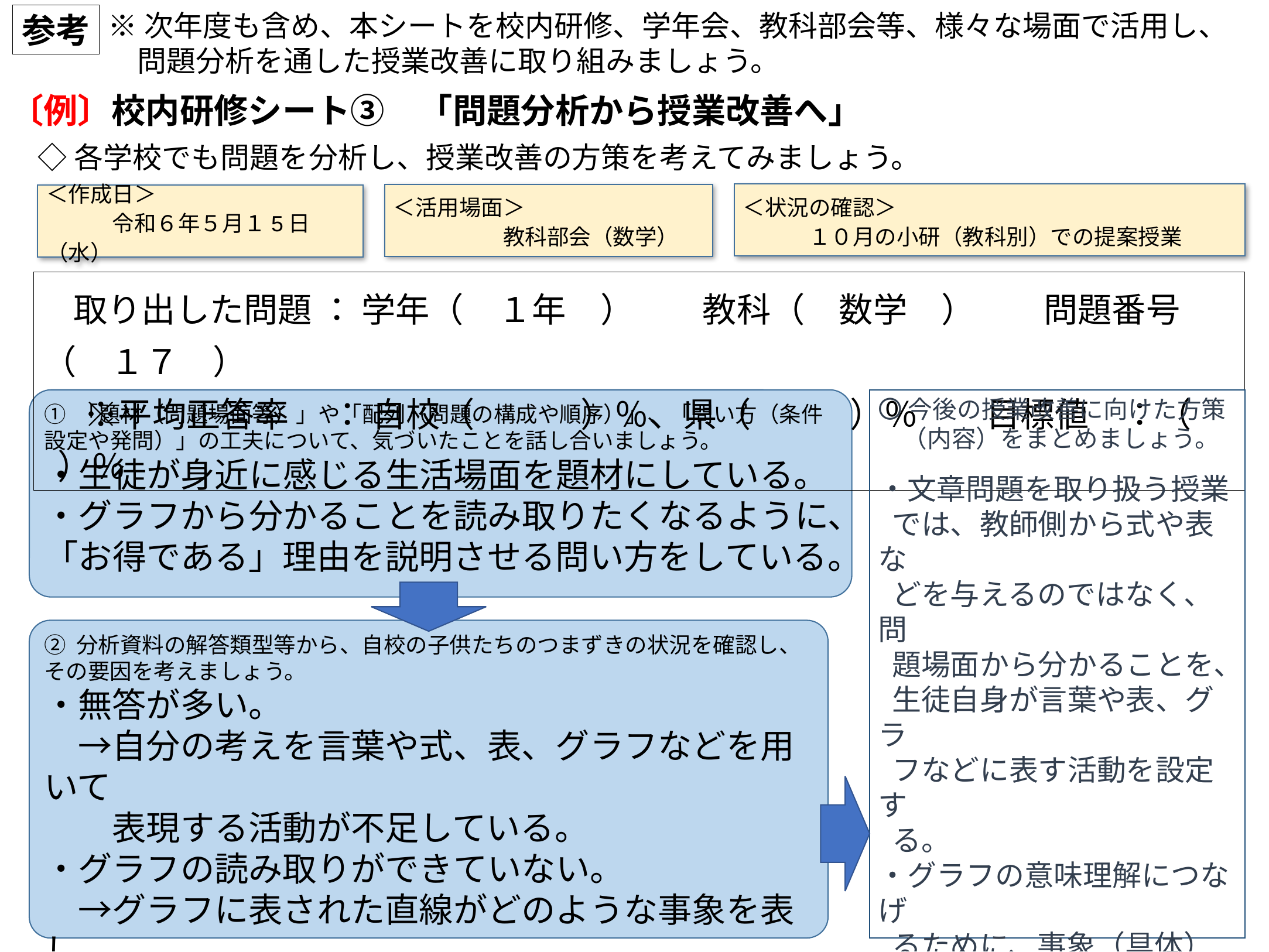

※次年度も含め、本シートを校内研修、学年会、教科部会等、様々な場面で活用し、
　問題分析を通した授業改善に取り組みましょう。
参考
# 〔例〕校内研修シート③　「問題分析から授業改善へ」
◇各学校でも問題を分析し、授業改善の方策を考えてみましょう。
＜状況の確認＞
　　　１０月の小研（教科別）での提案授業
＜活用場面＞
　　　　　教科部会（数学）
＜作成日＞
　　　令和６年５月１5日（水）
   取り出した問題 ： 学年（　１年　）　　教科（　数学　）　　問題番号（　１７　）
　 ※平均正答率　 ： 自校（　     　）％、県（　    　）％　　目標値　：（        ）％
〇 今後の授業改善に向けた方策
　（内容）をまとめましょう。

・文章問題を取り扱う授業
 では、教師側から式や表な
 どを与えるのではなく、問
 題場面から分かることを、
 生徒自身が言葉や表、グラ
 フなどに表す活動を設定す
 る。
・グラフの意味理解につなげ
 るために、事象（具体）↔グ
 ラフ（抽象）を往還する活動
 を取り入れ、グラフの読み
 取りができているか確認す
 る。
① 「題材（問題場面等）」や「配列（問題の構成や順序）」、「問い方（条件設定や発問）」の工夫について、気づいたことを話し合いましょう。
・生徒が身近に感じる生活場面を題材にしている。
・グラフから分かることを読み取りたくなるように、「お得である」理由を説明させる問い方をしている。

② 分析資料の解答類型等から、自校の子供たちのつまずきの状況を確認し、その要因を考えましょう。
・無答が多い。
　→自分の考えを言葉や式、表、グラフなどを用いて
　　表現する活動が不足している。
・グラフの読み取りができていない。
　→グラフに表された直線がどのような事象を表し
　　たものなのか、理解できていない。